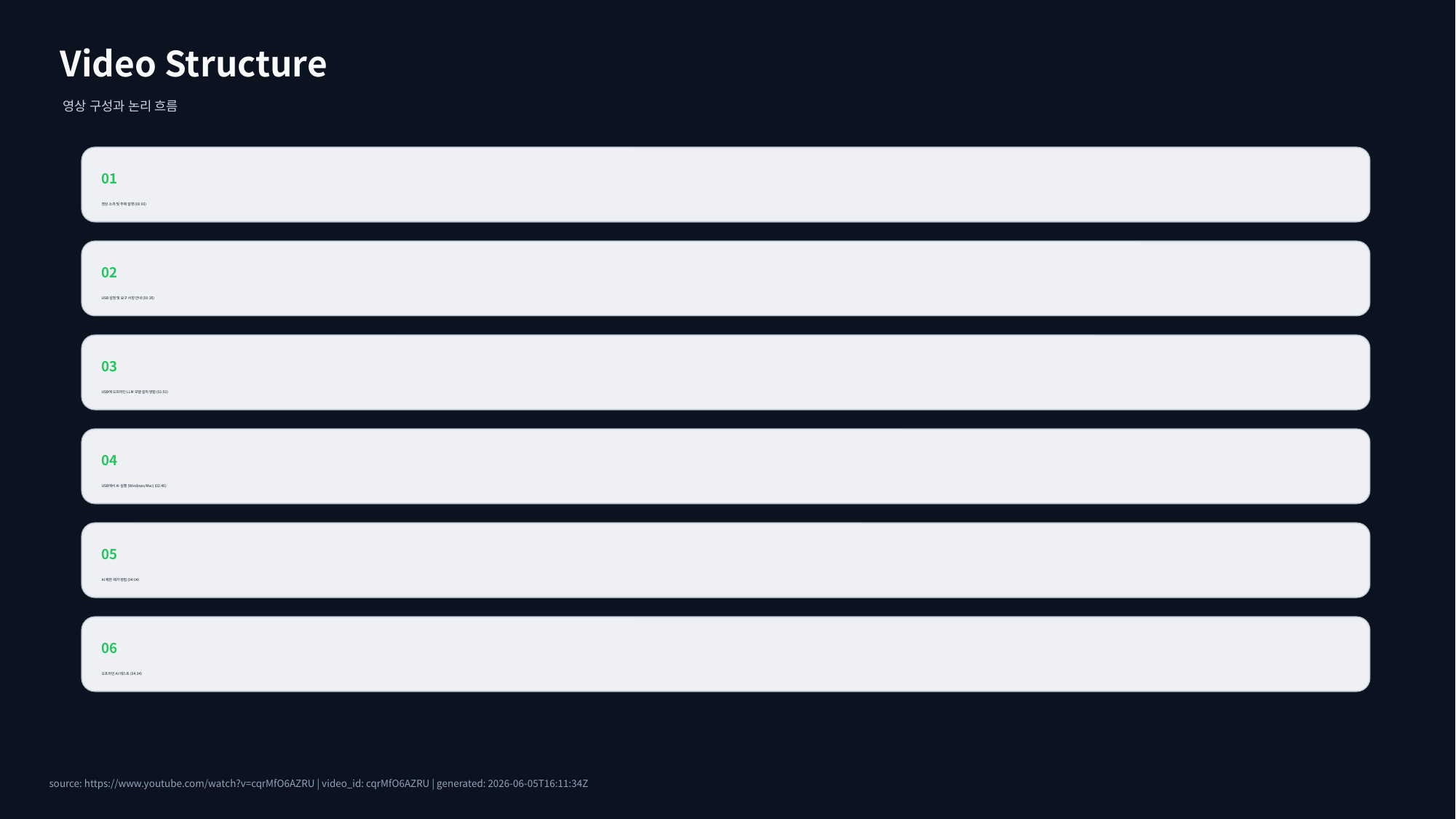

Video Structure
영상 구성과 논리 흐름

01
영상 소개 및 주제 설명 (00:00)

02
USB 설정 및 요구 사항 안내 (00:35)

03
USB에 오프라인 LLM 모델 설치 방법 (01:51)

04
USB에서 AI 실행 (Windows/Mac) (02:46)

05
AI 제한 제거 방법 (04:04)

06
오프라인 AI 테스트 (04:34)
source: https://www.youtube.com/watch?v=cqrMfO6AZRU | video_id: cqrMfO6AZRU | generated: 2026-06-05T16:11:34Z